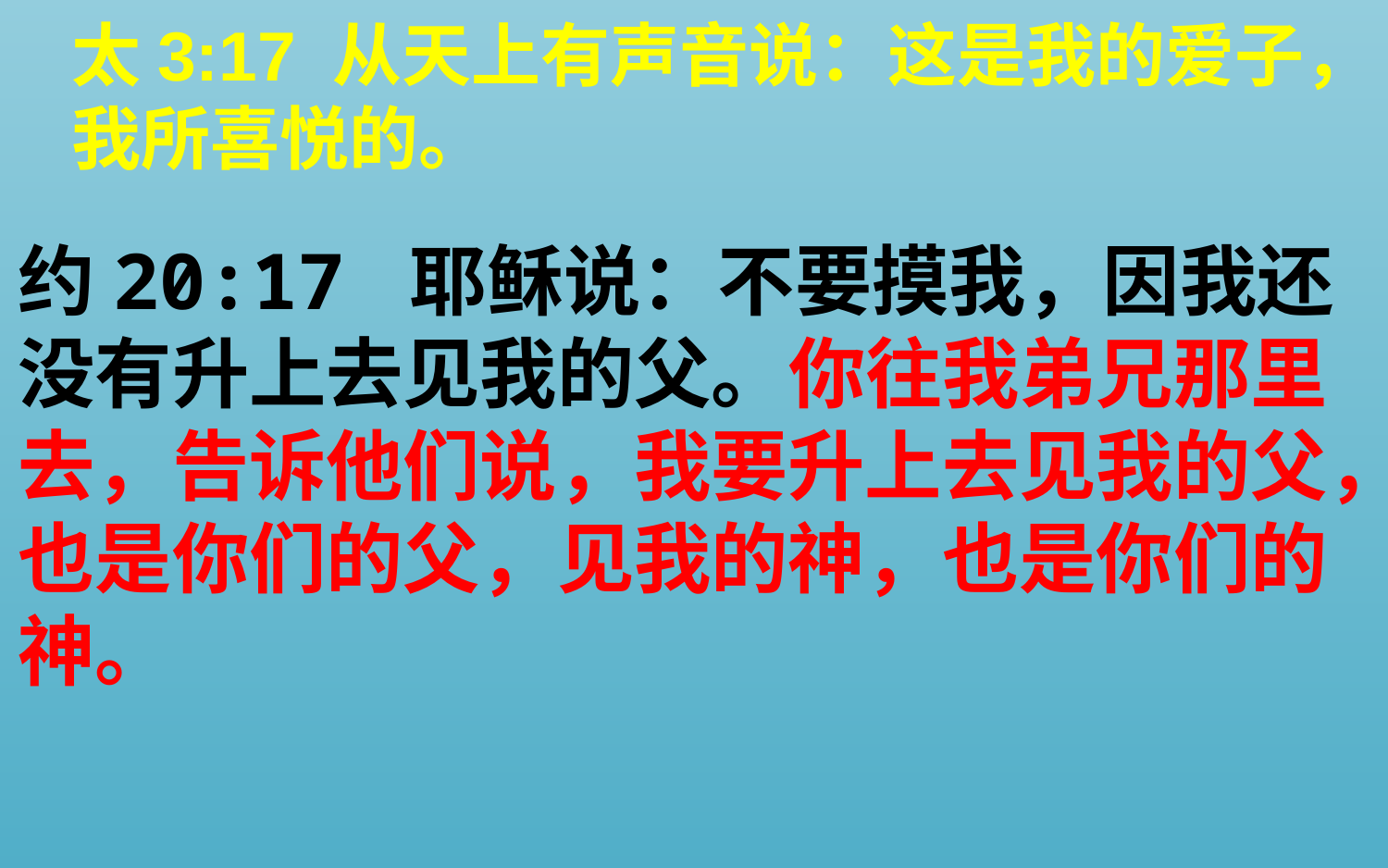

太3:17 从天上有声音说：这是我的爱子，我所喜悦的。
约20:17 耶稣说：不要摸我，因我还没有升上去见我的父。你往我弟兄那里去，告诉他们说，我要升上去见我的父，也是你们的父，见我的神，也是你们的神。